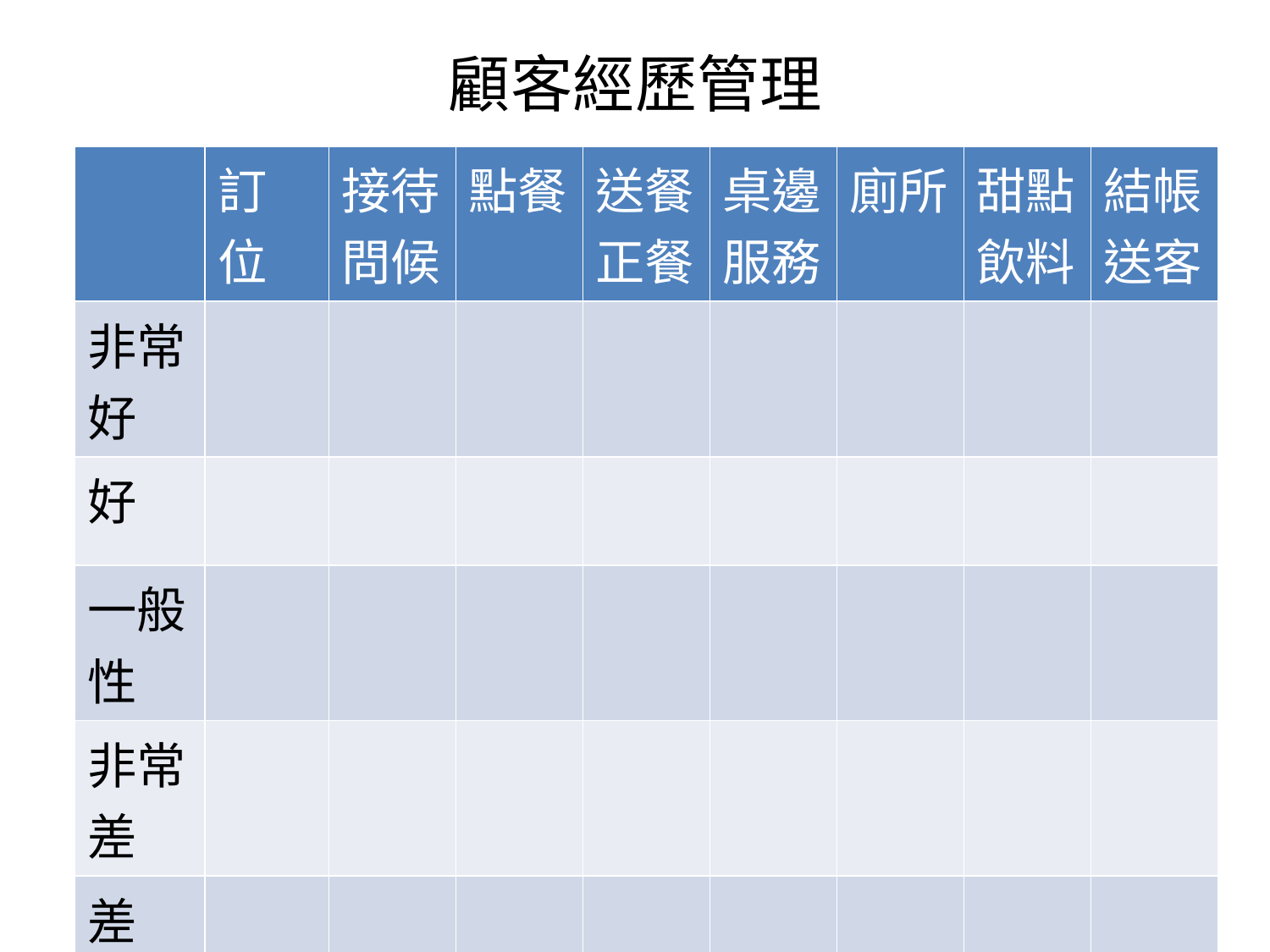

# 顧客經歷管理
|  | 訂位 | 接待問候 | 點餐 | 送餐正餐 | 桌邊服務 | 廁所 | 甜點 飲料 | 結帳送客 |
| --- | --- | --- | --- | --- | --- | --- | --- | --- |
| 非常好 |  |  |  |  |  |  |  |  |
| 好 |  |  |  |  |  |  |  |  |
| 一般性 |  |  |  |  |  |  |  |  |
| 非常差 |  |  |  |  |  |  |  |  |
| 差 |  |  |  |  |  |  |  |  |